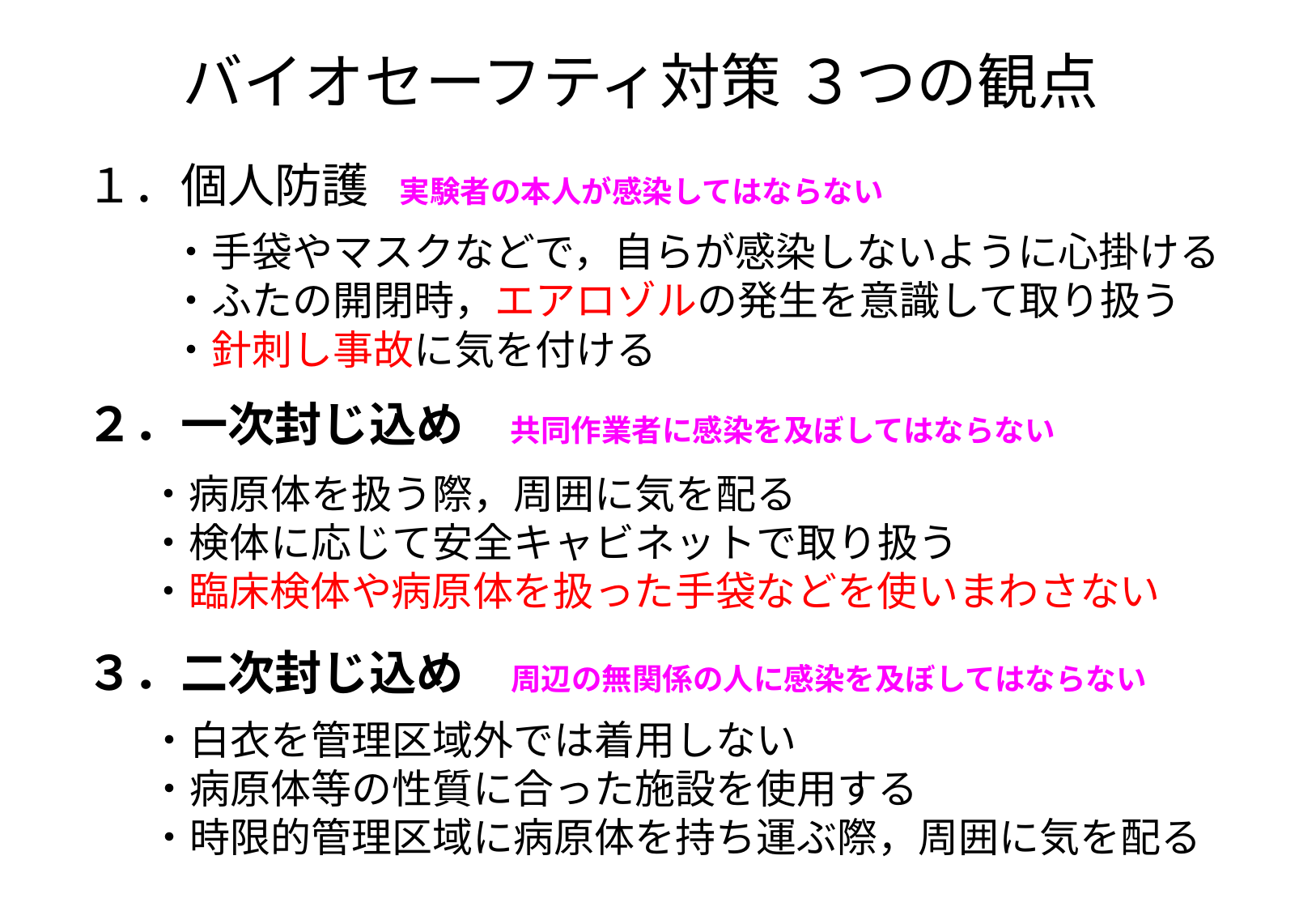

# バイオセーフティ対策 ３つの観点
１．個人防護　実験者の本人が感染してはならない
・手袋やマスクなどで，自らが感染しないように心掛ける
・ふたの開閉時，エアロゾルの発生を意識して取り扱う
・針刺し事故に気を付ける
２．一次封じ込め　共同作業者に感染を及ぼしてはならない
・病原体を扱う際，周囲に気を配る
・検体に応じて安全キャビネットで取り扱う
・臨床検体や病原体を扱った手袋などを使いまわさない
３．二次封じ込め　周辺の無関係の人に感染を及ぼしてはならない
・白衣を管理区域外では着用しない
・病原体等の性質に合った施設を使用する
・時限的管理区域に病原体を持ち運ぶ際，周囲に気を配る